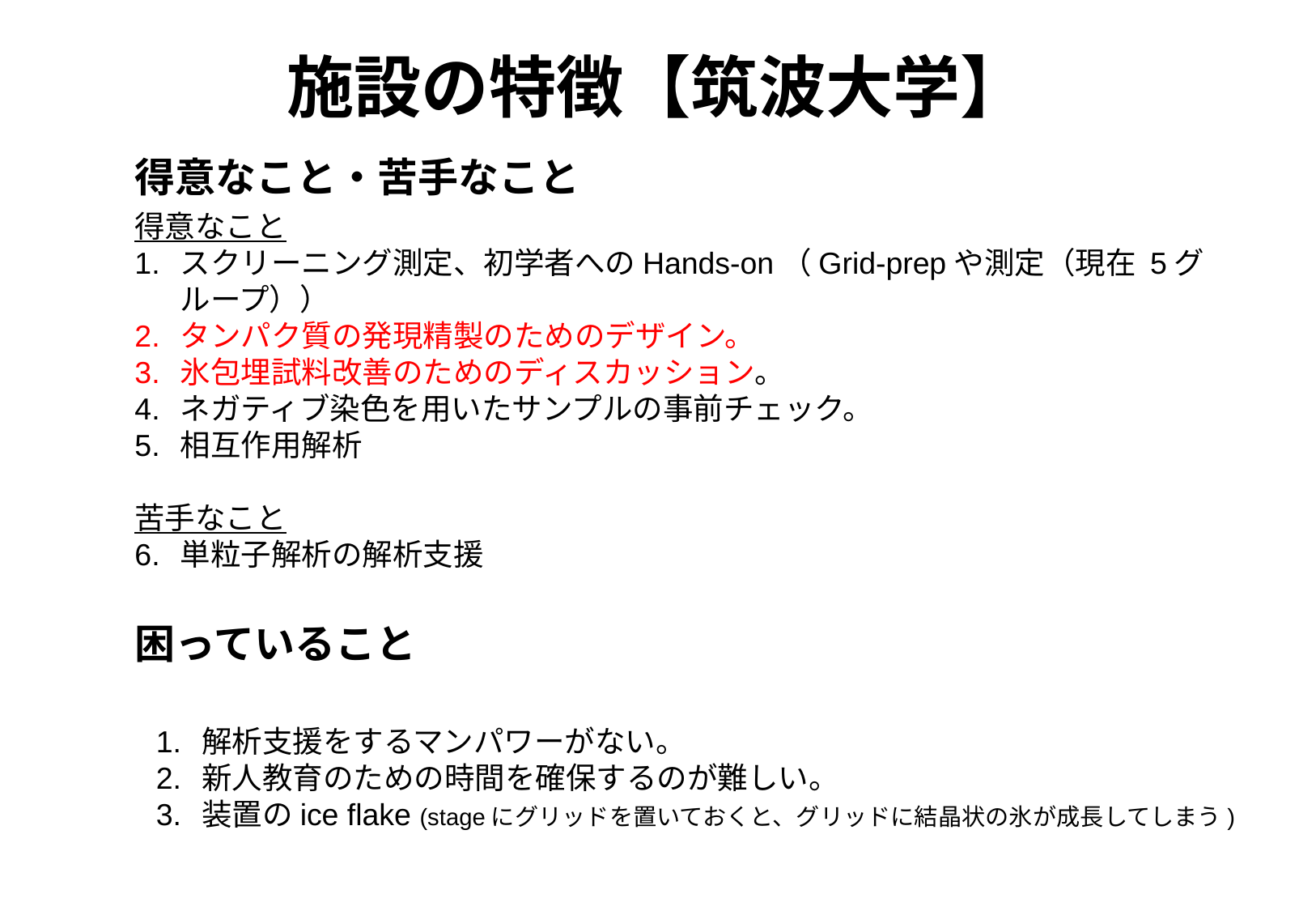

施設の特徴【筑波大学】
得意なこと・苦手なこと
得意なこと
スクリーニング測定、初学者へのHands-on（Grid-prepや測定（現在 5グループ））
タンパク質の発現精製のためのデザイン。
氷包埋試料改善のためのディスカッション。
ネガティブ染色を用いたサンプルの事前チェック。
相互作用解析

苦手なこと
単粒子解析の解析支援
困っていること
解析支援をするマンパワーがない。
新人教育のための時間を確保するのが難しい。
装置のice flake (stageにグリッドを置いておくと、グリッドに結晶状の氷が成長してしまう)